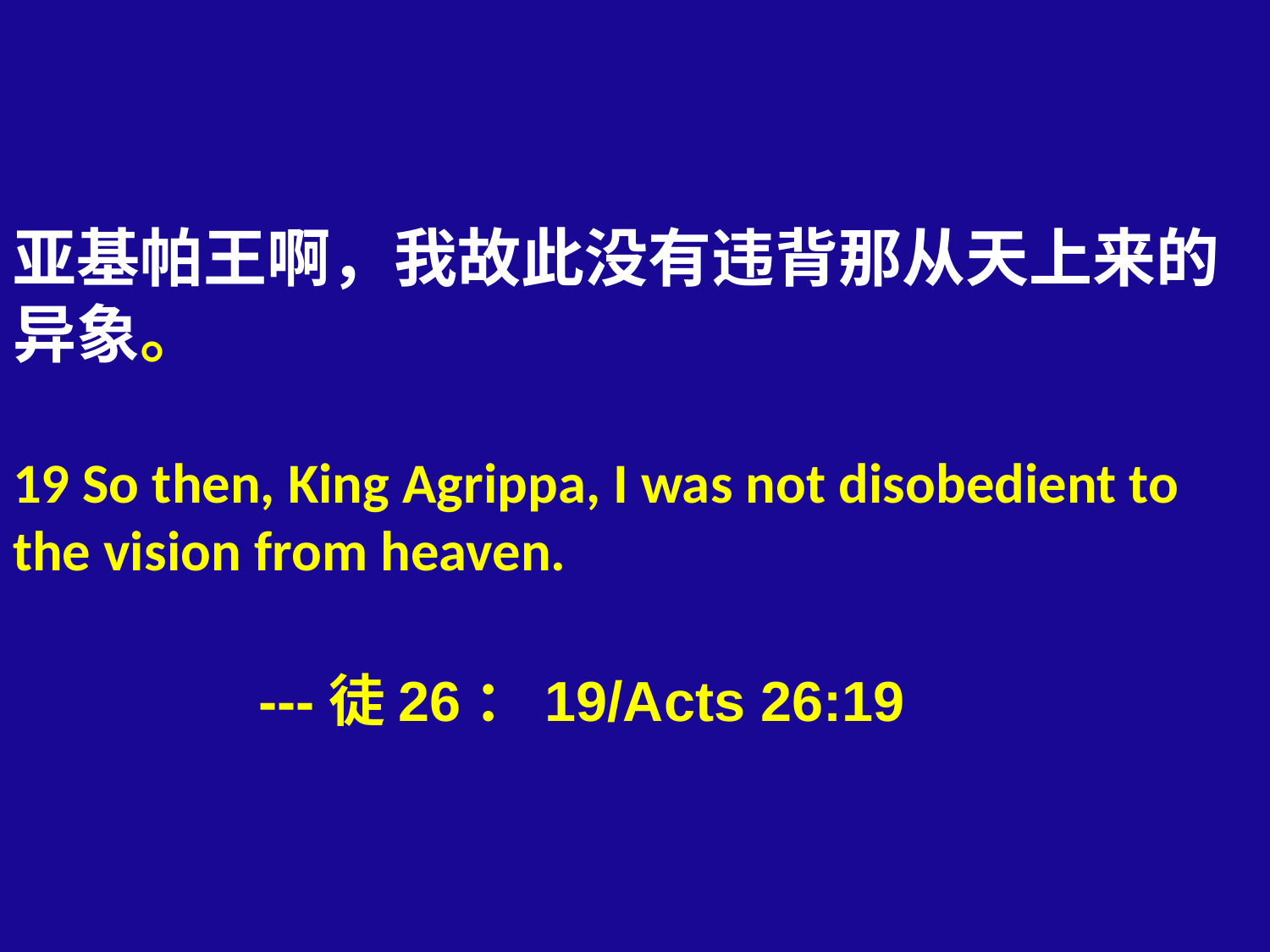

# 亚基帕王啊，我故此没有违背那从天上来的异象。 19 So then, King Agrippa, I was not disobedient to the vision from heaven. ---徒26：19/Acts 26:19